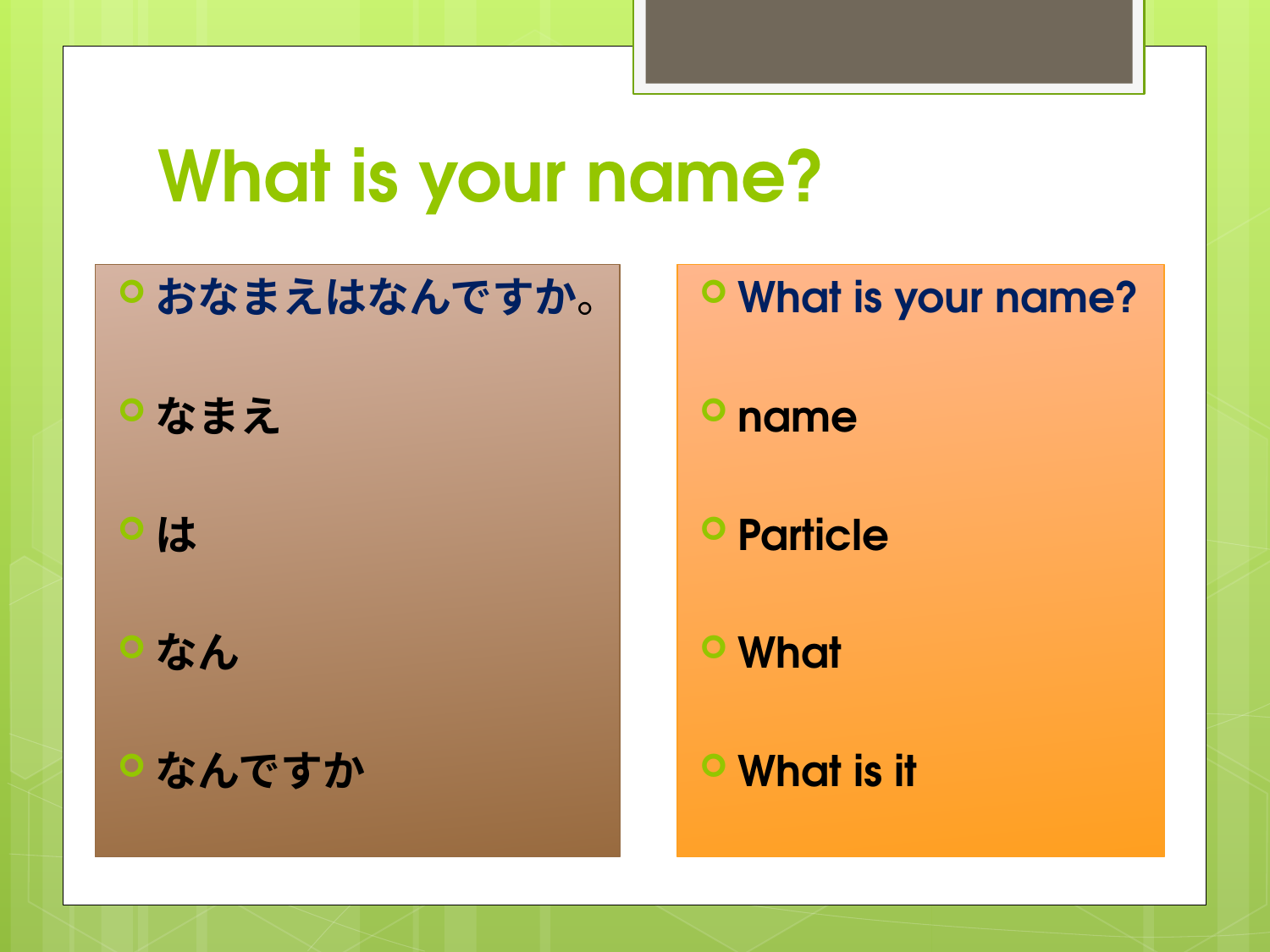

# What is your name?
おなまえはなんですか。

なまえ

は

なん

なんですか

What is your name?

name

Particle

What

What is it